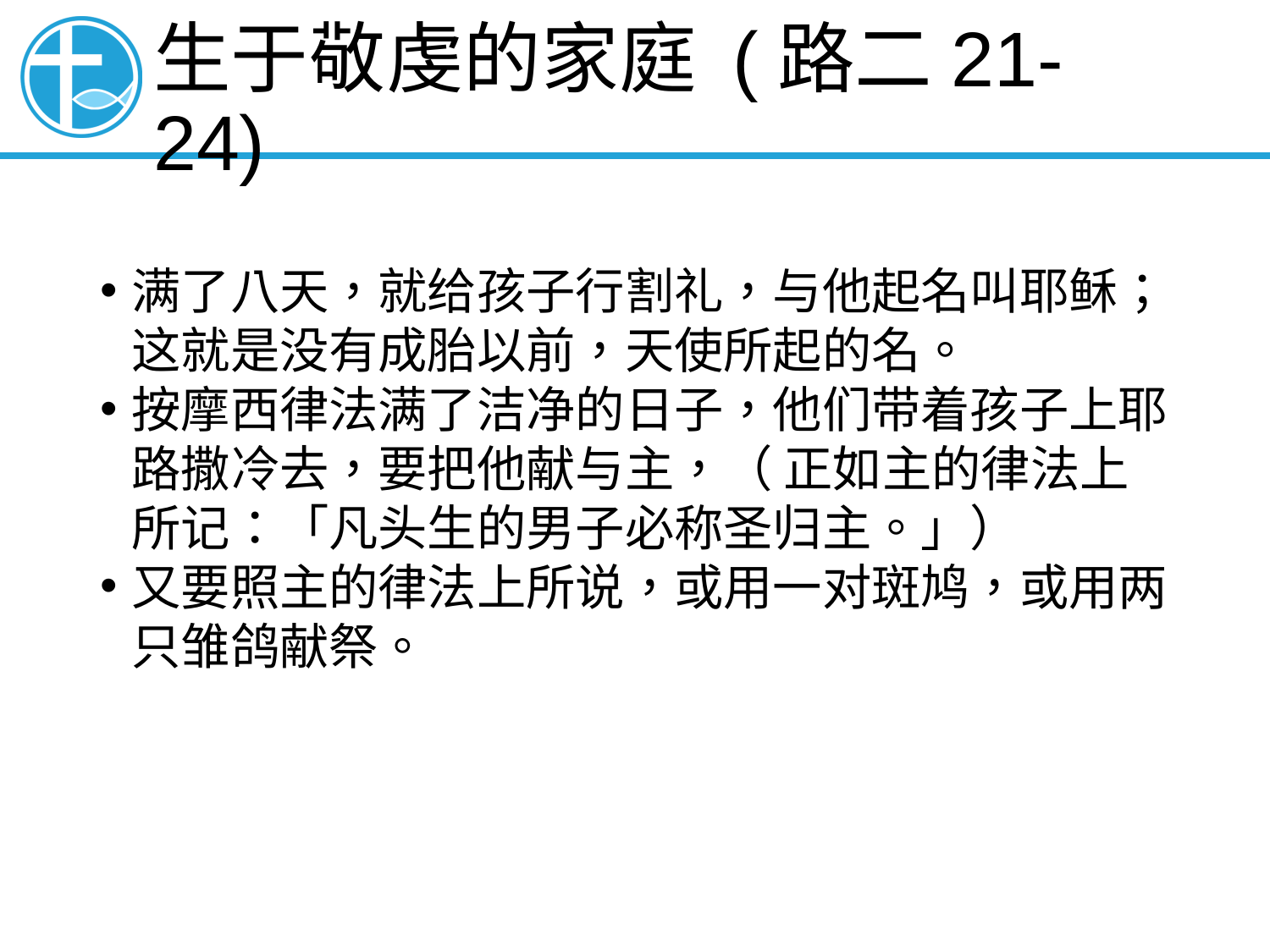

# 生于敬虔的家庭 (路二21-24)
满了八天，就给孩子行割礼，与他起名叫耶稣；这就是没有成胎以前，天使所起的名。
按摩西律法满了洁净的日子，他们带着孩子上耶路撒冷去，要把他献与主，（ 正如主的律法上所记：「凡头生的男子必称圣归主。」）
又要照主的律法上所说，或用一对斑鸠，或用两只雏鸽献祭。